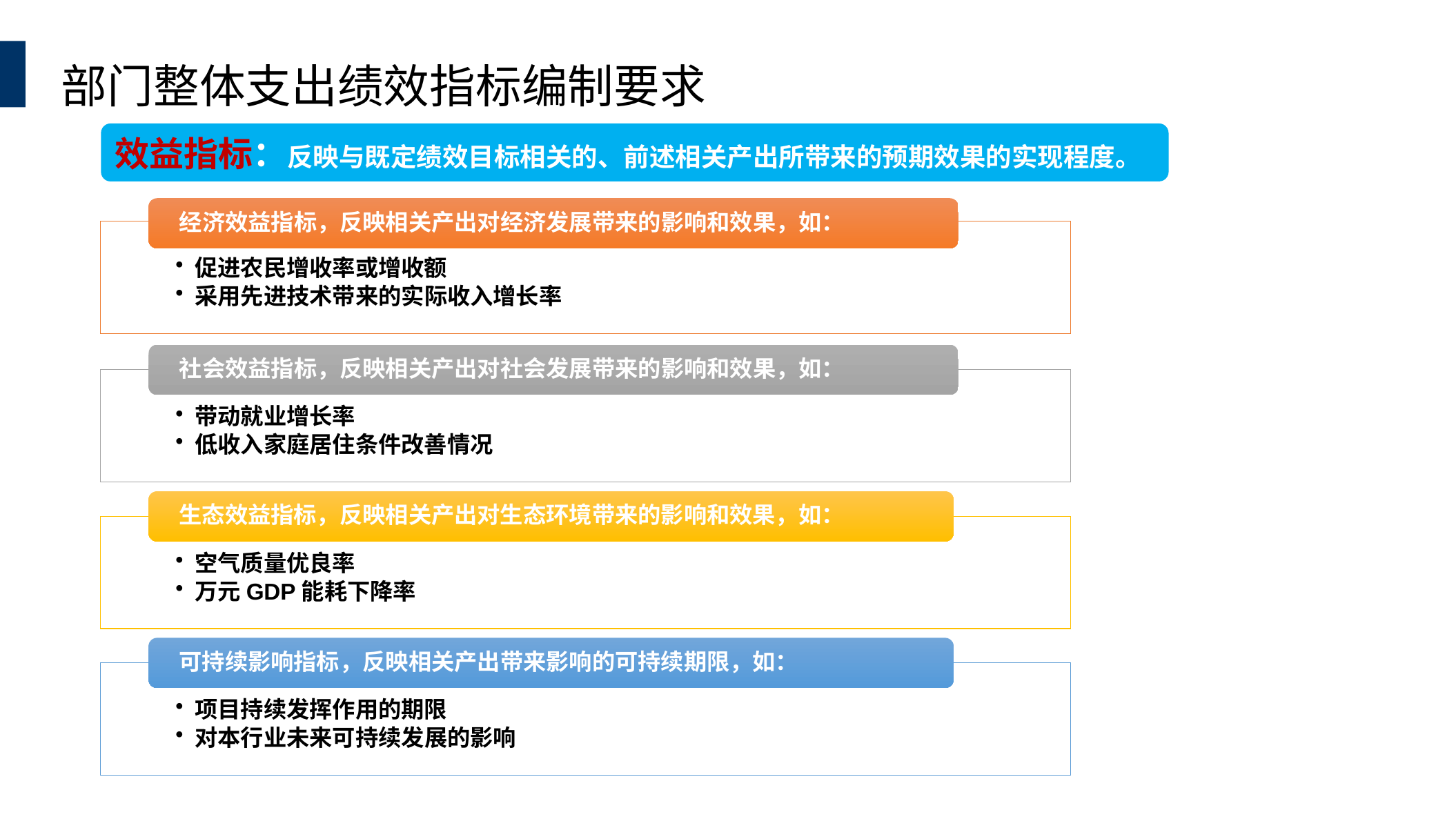

部门整体支出绩效指标编制要求
ADD RELATED TITLE WORDS
效益指标：反映与既定绩效目标相关的、前述相关产出所带来的预期效果的实现程度。
促进农民增收率或增收额
采用先进技术带来的实际收入增长率
经济效益指标，反映相关产出对经济发展带来的影响和效果，如：
带动就业增长率
低收入家庭居住条件改善情况
社会效益指标，反映相关产出对社会发展带来的影响和效果，如：
空气质量优良率
万元GDP能耗下降率
生态效益指标，反映相关产出对生态环境带来的影响和效果，如：
项目持续发挥作用的期限
对本行业未来可持续发展的影响
可持续影响指标，反映相关产出带来影响的可持续期限，如：